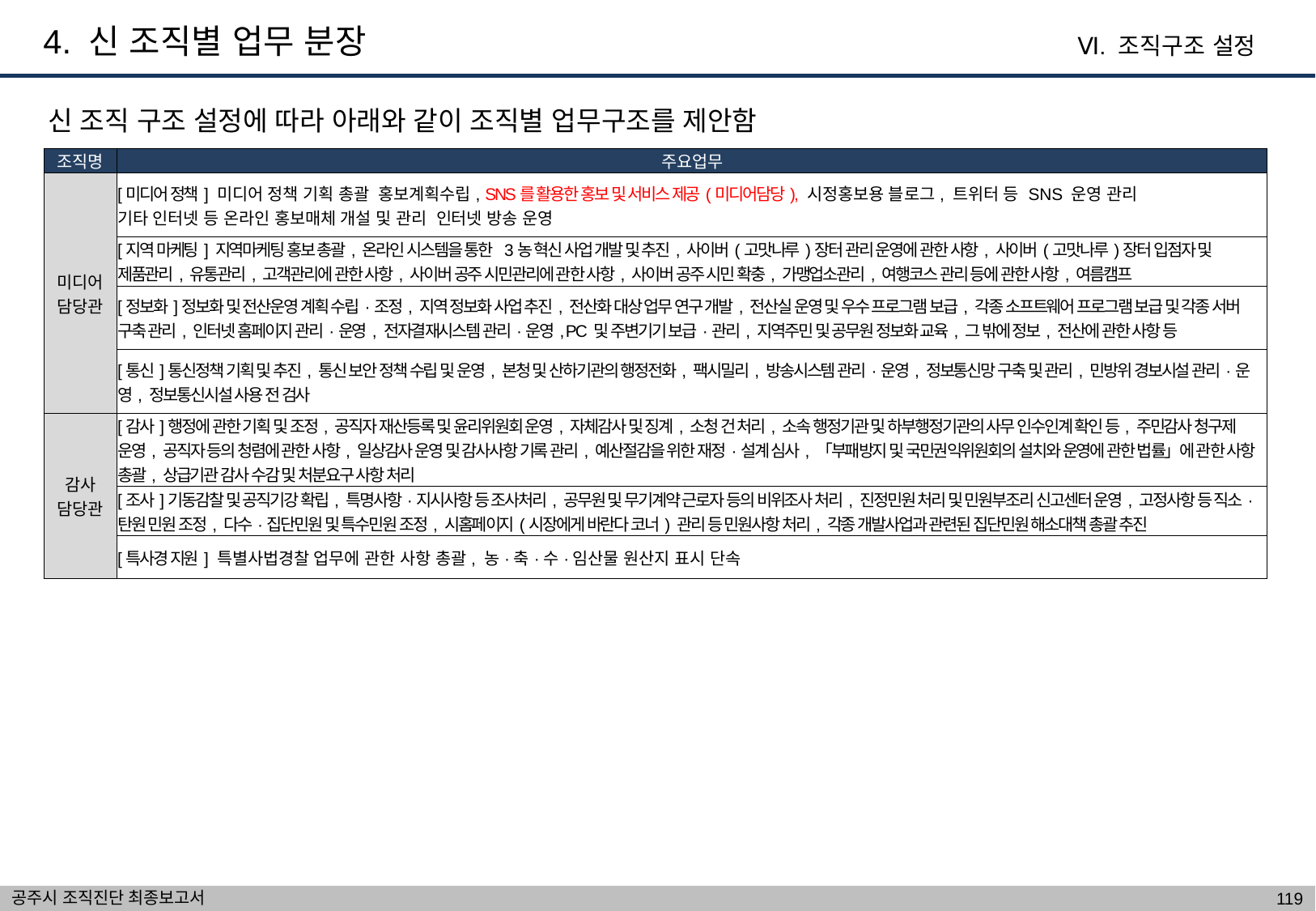

4. 신 조직별 업무 분장
Ⅵ. 조직구조 설정
신 조직 구조 설정에 따라 아래와 같이 조직별 업무구조를 제안함
| 조직명 | 주요업무 |
| --- | --- |
| 미디어 담당관 | [미디어 정책] 미디어 정책 기획 총괄 홍보계획수립, SNS를 활용한 홍보 및 서비스 제공(미디어담당), 시정홍보용 블로그, 트위터 등 SNS 운영 관리 기타 인터넷 등 온라인 홍보매체 개설 및 관리 인터넷 방송 운영 |
|  | [지역 마케팅] 지역마케팅 홍보 총괄, 온라인 시스템을 통한 3농 혁신 사업 개발 및 추진, 사이버(고맛나루)장터 관리 운영에 관한 사항, 사이버(고맛나루)장터 입점자 및 제품관리, 유통관리, 고객관리에 관한 사항, 사이버 공주 시민관리에 관한 사항, 사이버 공주 시민 확충, 가맹업소관리, 여행코스 관리 등에 관한 사항, 여름캠프 |
|  | [정보화]정보화 및 전산운영 계획 수립·조정, 지역 정보화 사업 추진, 전산화 대상 업무 연구 개발, 전산실 운영 및 우수 프로그램 보급, 각종 소프트웨어 프로그램 보급 및 각종 서버 구축 관리, 인터넷 홈페이지 관리·운영, 전자결재시스템 관리·운영, PC 및 주변기기 보급·관리, 지역주민 및 공무원 정보화 교육, 그 밖에 정보, 전산에 관한 사항 등 |
|  | [통신]통신정책 기획 및 추진, 통신 보안 정책 수립 및 운영, 본청 및 산하기관의 행정전화, 팩시밀리, 방송시스템 관리·운영, 정보통신망 구축 및 관리, 민방위 경보시설 관리·운영, 정보통신시설 사용 전 검사 |
| 감사 담당관 | [감사]행정에 관한 기획 및 조정, 공직자 재산등록 및 윤리위원회 운영, 자체감사 및 징계, 소청 건 처리, 소속 행정기관 및 하부행정기관의 사무 인수인계 확인 등, 주민감사 청구제 운영, 공직자 등의 청렴에 관한 사항, 일상감사 운영 및 감사사항 기록 관리, 예산절감을 위한 재정·설계 심사, 「부패방지 및 국민권익위원회의 설치와 운영에 관한 법률」에 관한 사항 총괄, 상급기관 감사 수감 및 처분요구 사항 처리 |
|  | [조사]기동감찰 및 공직기강 확립, 특명사항·지시사항 등 조사처리, 공무원 및 무기계약 근로자 등의 비위조사 처리, 진정민원 처리 및 민원부조리 신고센터 운영, 고정사항 등 직소·탄원 민원 조정, 다수·집단민원 및 특수민원 조정, 시홈페이지(시장에게 바란다 코너) 관리 등 민원사항 처리, 각종 개발사업과 관련된 집단민원 해소대책 총괄 추진 |
|  | [특사경 지원] 특별사법경찰 업무에 관한 사항 총괄, 농·축·수·임산물 원산지 표시 단속 |